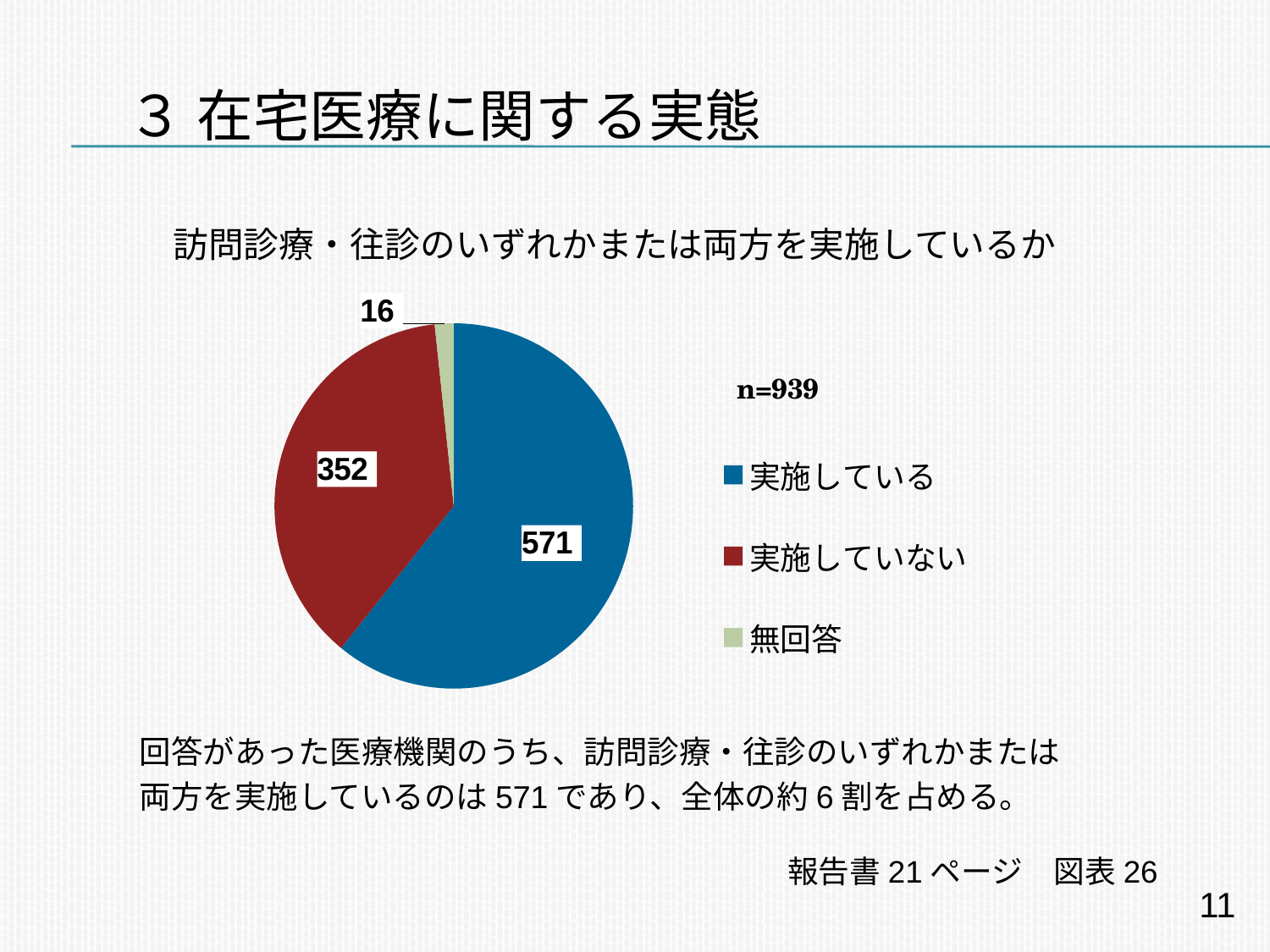

# ３ 在宅医療に関する実態
　　訪問診療・往診のいずれかまたは両方を実施しているか

### Chart

| Category |  |
|---|---|
| 実施している | 571.0 |
| 実施していない | 352.0 |
| 無回答 | 16.0 |
回答があった医療機関のうち、訪問診療・往診のいずれかまたは
両方を実施しているのは571であり、全体の約6割を占める。
報告書21ページ　図表26
11